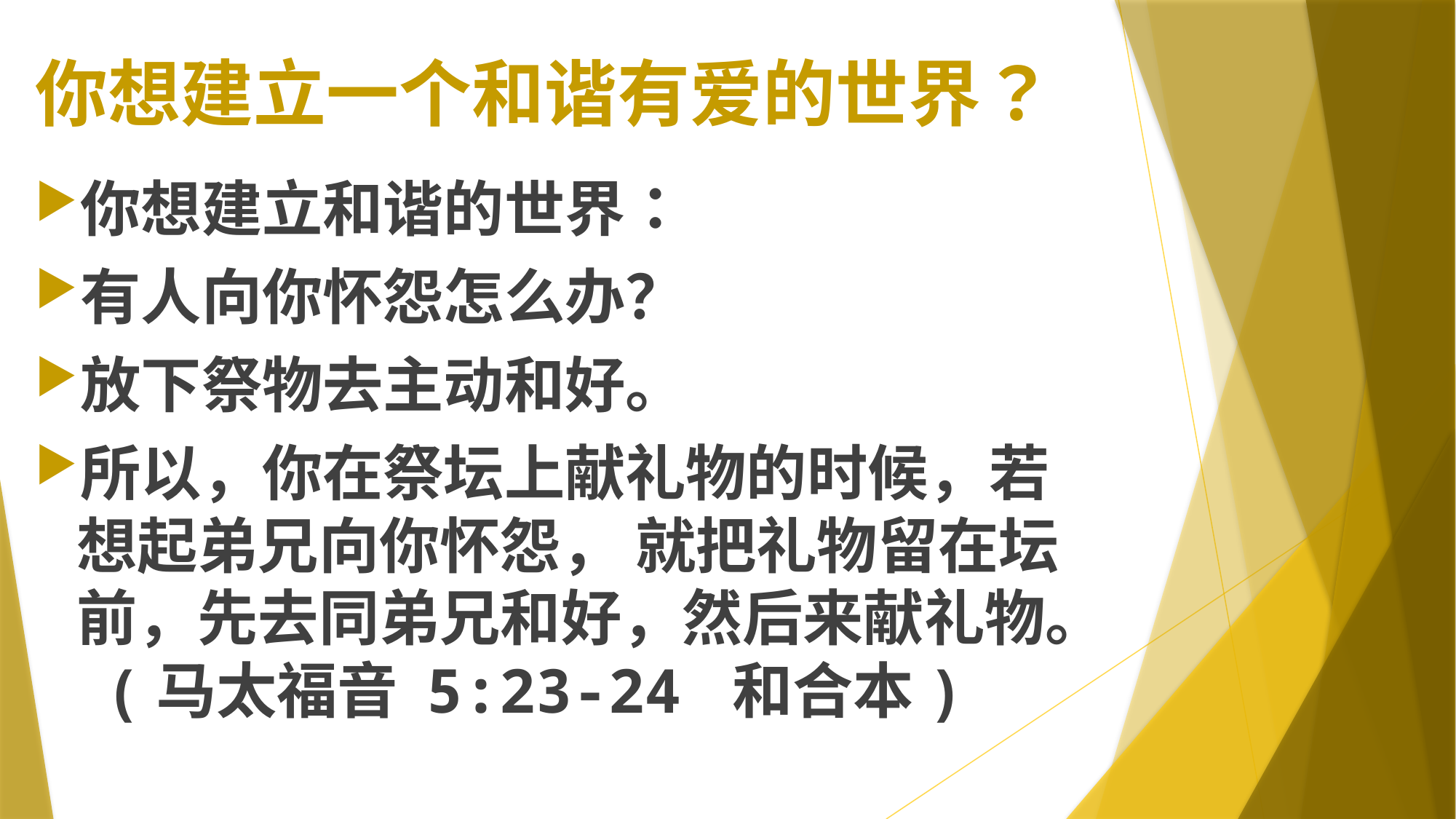

# 你想建立一个和谐有爱的世界？
你想建立和谐的世界：
有人向你怀怨怎么办？
放下祭物去主动和好。
所以，你在祭坛上献礼物的时候，若想起弟兄向你怀怨， 就把礼物留在坛前，先去同弟兄和好，然后来献礼物。 (马太福音 5:23-24 和合本)